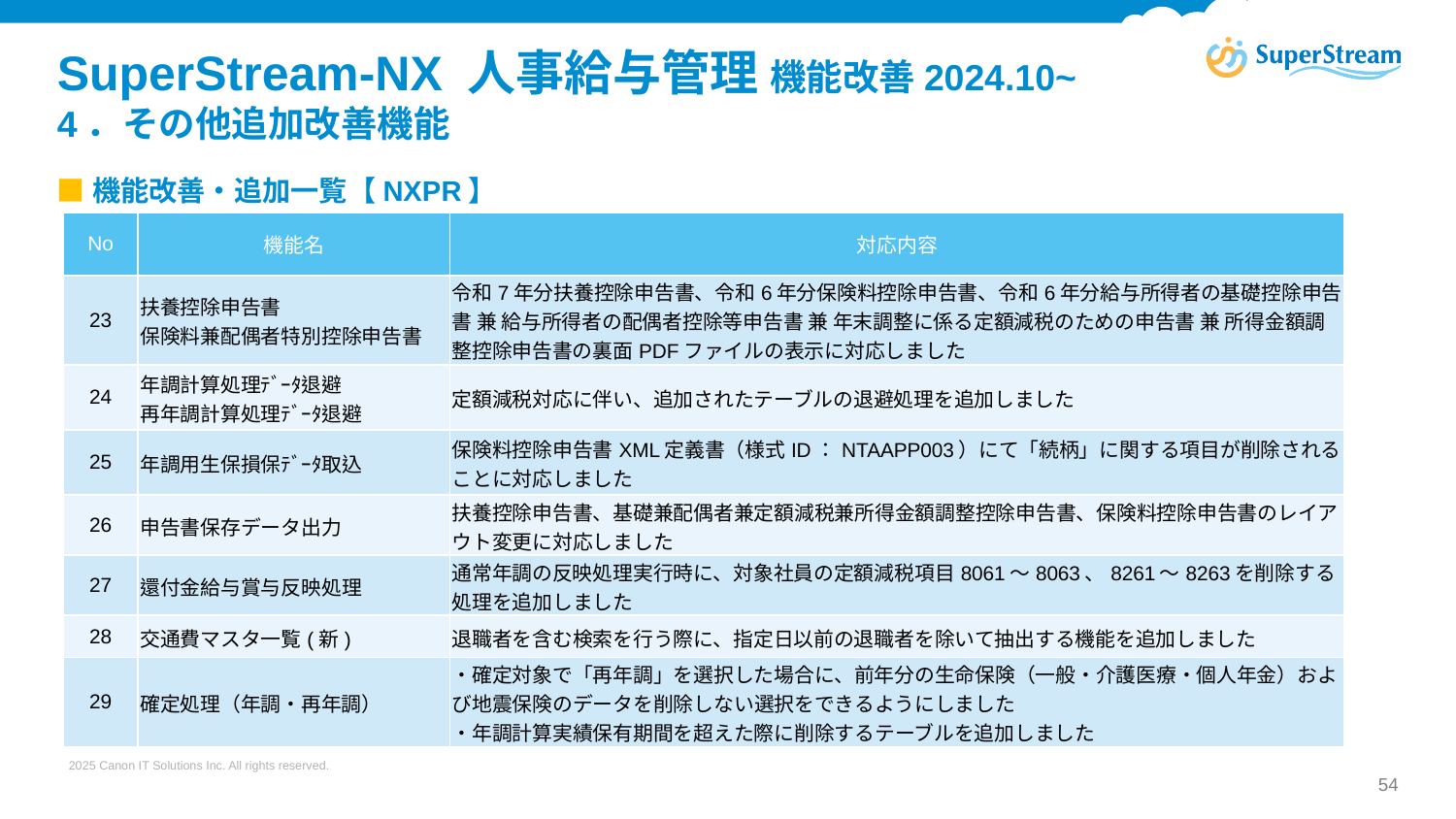

# SuperStream-NX 人事給与管理 機能改善2024.10~　 4．その他追加改善機能
■機能改善・追加一覧【NXPR】

| No | 機能名 | 対応内容 |
| --- | --- | --- |
| 23 | 扶養控除申告書 保険料兼配偶者特別控除申告書 | 令和7年分扶養控除申告書、令和6年分保険料控除申告書、令和6年分給与所得者の基礎控除申告書 兼 給与所得者の配偶者控除等申告書 兼 年末調整に係る定額減税のための申告書 兼 所得金額調整控除申告書の裏面PDFファイルの表示に対応しました |
| 24 | 年調計算処理ﾃﾞｰﾀ退避 再年調計算処理ﾃﾞｰﾀ退避 | 定額減税対応に伴い、追加されたテーブルの退避処理を追加しました |
| 25 | 年調用生保損保ﾃﾞｰﾀ取込 | 保険料控除申告書XML定義書（様式ID：NTAAPP003）にて「続柄」に関する項目が削除されることに対応しました |
| 26 | 申告書保存データ出力 | 扶養控除申告書、基礎兼配偶者兼定額減税兼所得金額調整控除申告書、保険料控除申告書のレイアウト変更に対応しました |
| 27 | 還付金給与賞与反映処理 | 通常年調の反映処理実行時に、対象社員の定額減税項目8061～8063、8261～8263を削除する処理を追加しました |
| 28 | 交通費マスタ一覧(新) | 退職者を含む検索を行う際に、指定日以前の退職者を除いて抽出する機能を追加しました |
| 29 | 確定処理（年調・再年調） | ・確定対象で「再年調」を選択した場合に、前年分の生命保険（一般・介護医療・個人年金）および地震保険のデータを削除しない選択をできるようにしました ・年調計算実績保有期間を超えた際に削除するテーブルを追加しました |
2025 Canon IT Solutions Inc. All rights reserved.
54